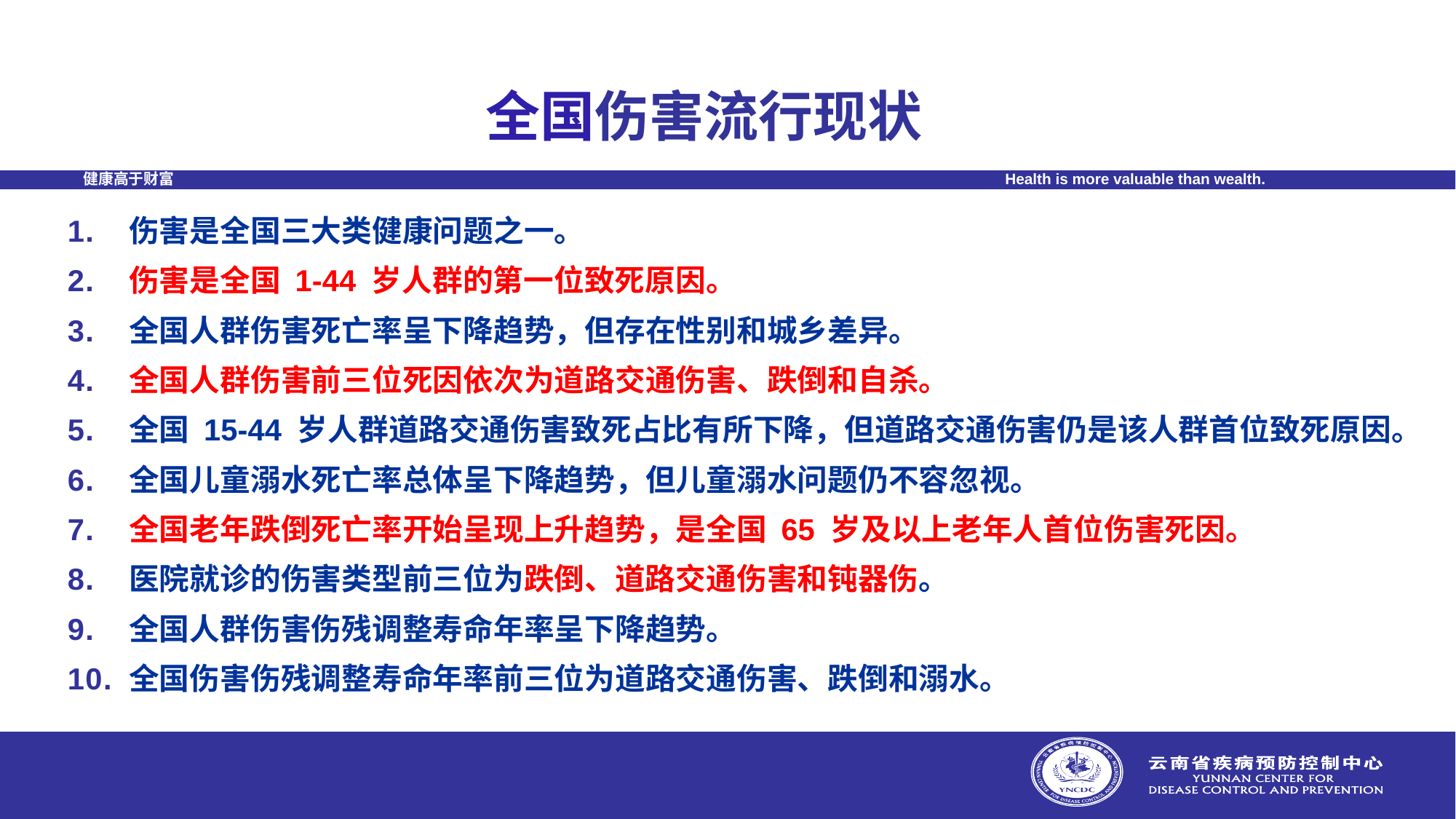

# 全国伤害流行现状
伤害是全国三大类健康问题之一。
伤害是全国 1-44 岁人群的第一位致死原因。
全国人群伤害死亡率呈下降趋势，但存在性别和城乡差异。
全国人群伤害前三位死因依次为道路交通伤害、跌倒和自杀。
全国 15-44 岁人群道路交通伤害致死占比有所下降，但道路交通伤害仍是该人群首位致死原因。
全国儿童溺水死亡率总体呈下降趋势，但儿童溺水问题仍不容忽视。
全国老年跌倒死亡率开始呈现上升趋势，是全国 65 岁及以上老年人首位伤害死因。
医院就诊的伤害类型前三位为跌倒、道路交通伤害和钝器伤。
全国人群伤害伤残调整寿命年率呈下降趋势。
全国伤害伤残调整寿命年率前三位为道路交通伤害、跌倒和溺水。